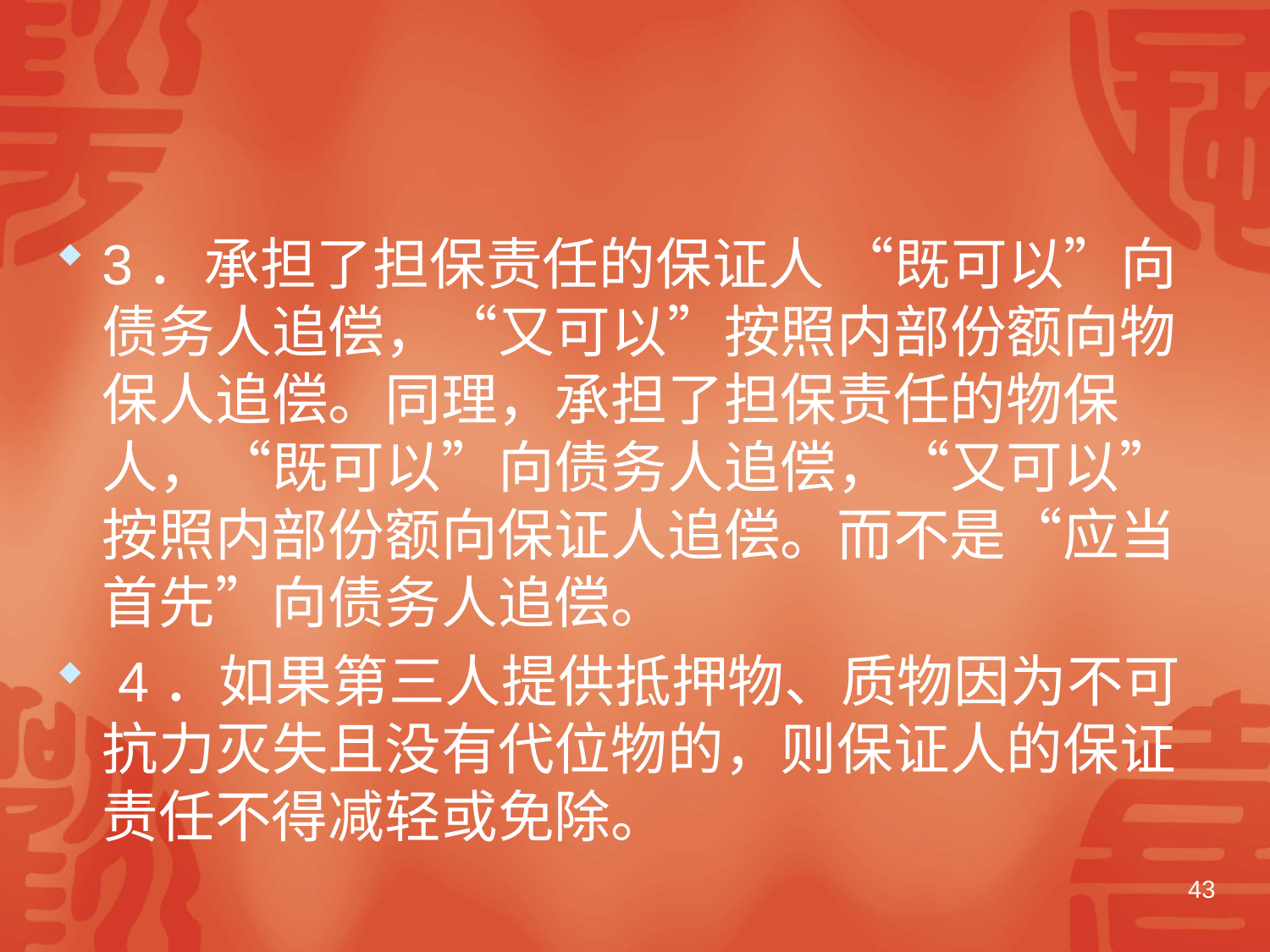

#
3．承担了担保责任的保证人 “既可以”向债务人追偿，“又可以”按照内部份额向物保人追偿。同理，承担了担保责任的物保人，“既可以”向债务人追偿，“又可以”按照内部份额向保证人追偿。而不是“应当首先”向债务人追偿。
 4．如果第三人提供抵押物、质物因为不可抗力灭失且没有代位物的，则保证人的保证责任不得减轻或免除。
43